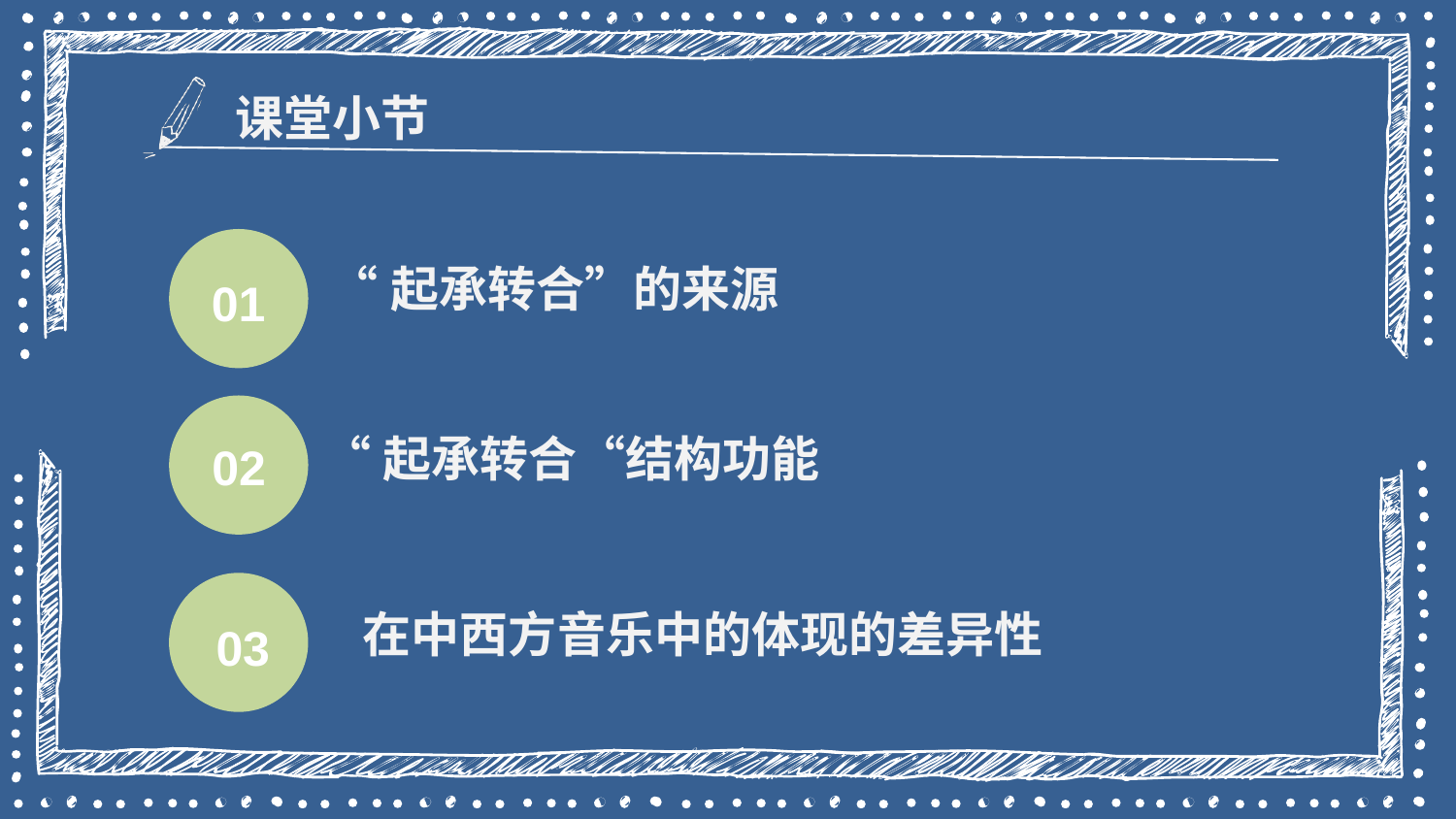

课堂小节

01
“起承转合”的来源

02
“起承转合“结构功能

03
 在中西方音乐中的体现的差异性